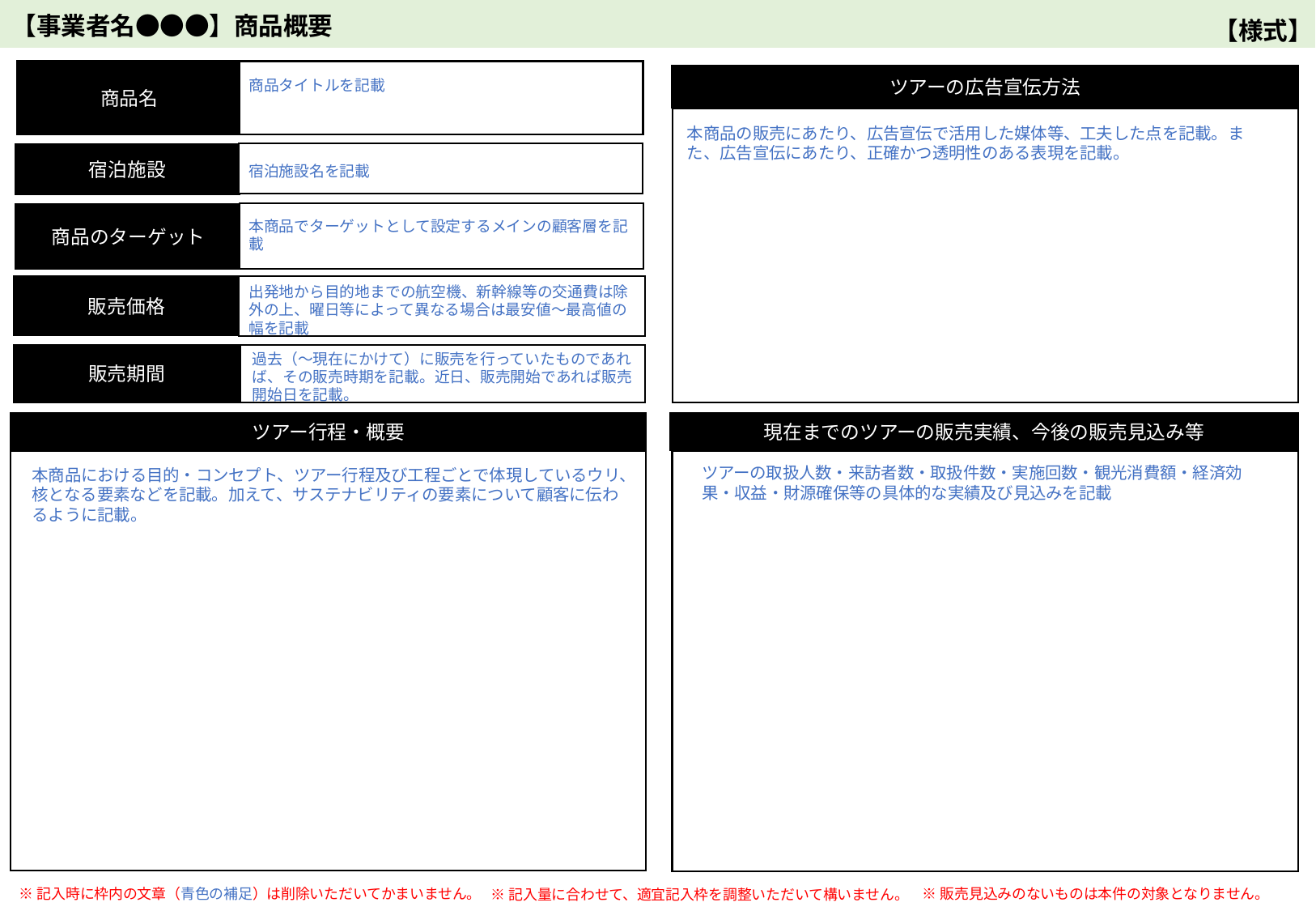

【事業者名●●●】商品概要
【様式】
商品名

ツアーの広告宣伝方法
商品タイトルを記載

本商品の販売にあたり、広告宣伝で活用した媒体等、工夫した点を記載。また、広告宣伝にあたり、正確かつ透明性のある表現を記載。

宿泊施設
宿泊施設名を記載

商品のターゲット
本商品でターゲットとして設定するメインの顧客層を記載
出発地から目的地までの航空機、新幹線等の交通費は除外の上、曜日等によって異なる場合は最安値～最高値の幅を記載
販売価格

過去（～現在にかけて）に販売を行っていたものであれば、その販売時期を記載。近日、販売開始であれば販売開始日を記載。
販売期間

ツアー行程・概要
現在までのツアーの販売実績、今後の販売見込み等

ツアーの取扱人数・来訪者数・取扱件数・実施回数・観光消費額・経済効果・収益・財源確保等の具体的な実績及び見込みを記載
本商品における目的・コンセプト、ツアー行程及び工程ごとで体現しているウリ、核となる要素などを記載。加えて、サステナビリティの要素について顧客に伝わるように記載。
※記入時に枠内の文章（青色の補足）は削除いただいてかまいません。
※販売見込みのないものは本件の対象となりません。
※記入量に合わせて、適宜記入枠を調整いただいて構いません。